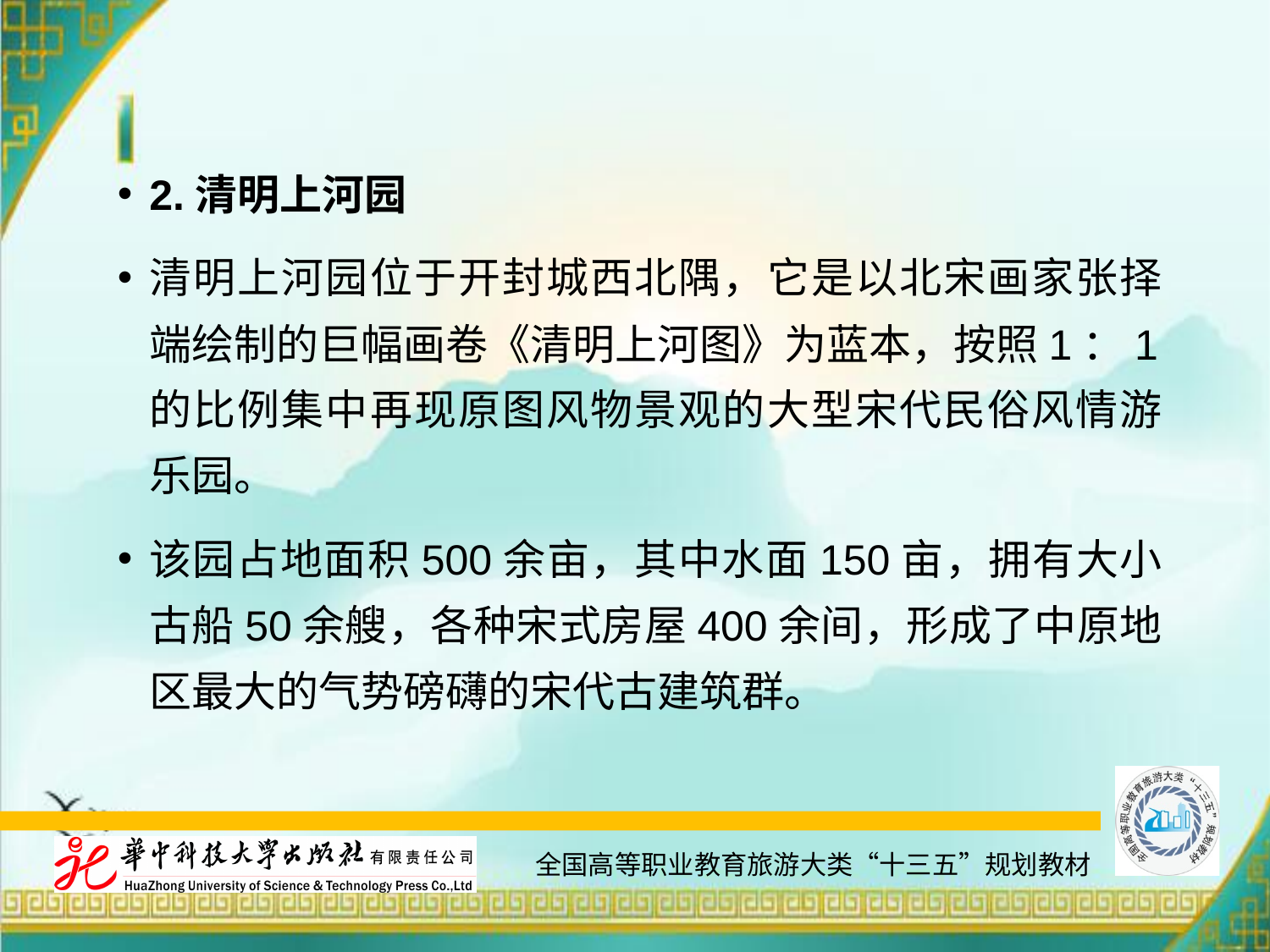

#
2.清明上河园
清明上河园位于开封城西北隅，它是以北宋画家张择端绘制的巨幅画卷《清明上河图》为蓝本，按照1：1的比例集中再现原图风物景观的大型宋代民俗风情游乐园。
该园占地面积500余亩，其中水面150亩，拥有大小古船50余艘，各种宋式房屋400余间，形成了中原地区最大的气势磅礴的宋代古建筑群。